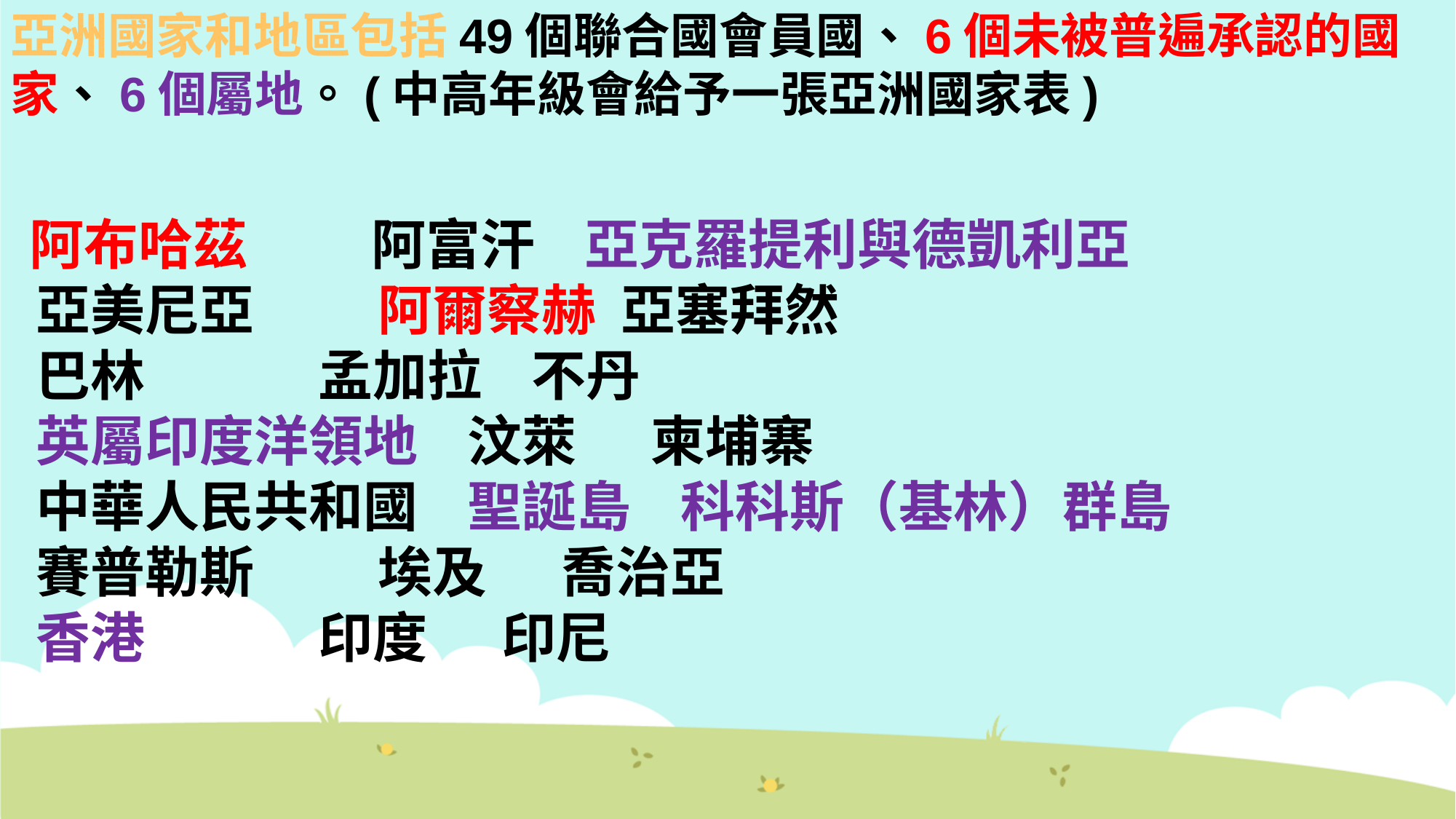

亞洲國家和地區包括49個聯合國會員國、6個未被普遍承認的國家、6個屬地。(中高年級會給予一張亞洲國家表)
  阿布哈茲          阿富汗    亞克羅提利與德凱利亞
 亞美尼亞          阿爾察赫  亞塞拜然
 巴林              孟加拉    不丹
 英屬印度洋領地    汶萊      柬埔寨
 中華人民共和國    聖誕島    科科斯（基林）群島
 賽普勒斯          埃及      喬治亞
 香港              印度      印尼